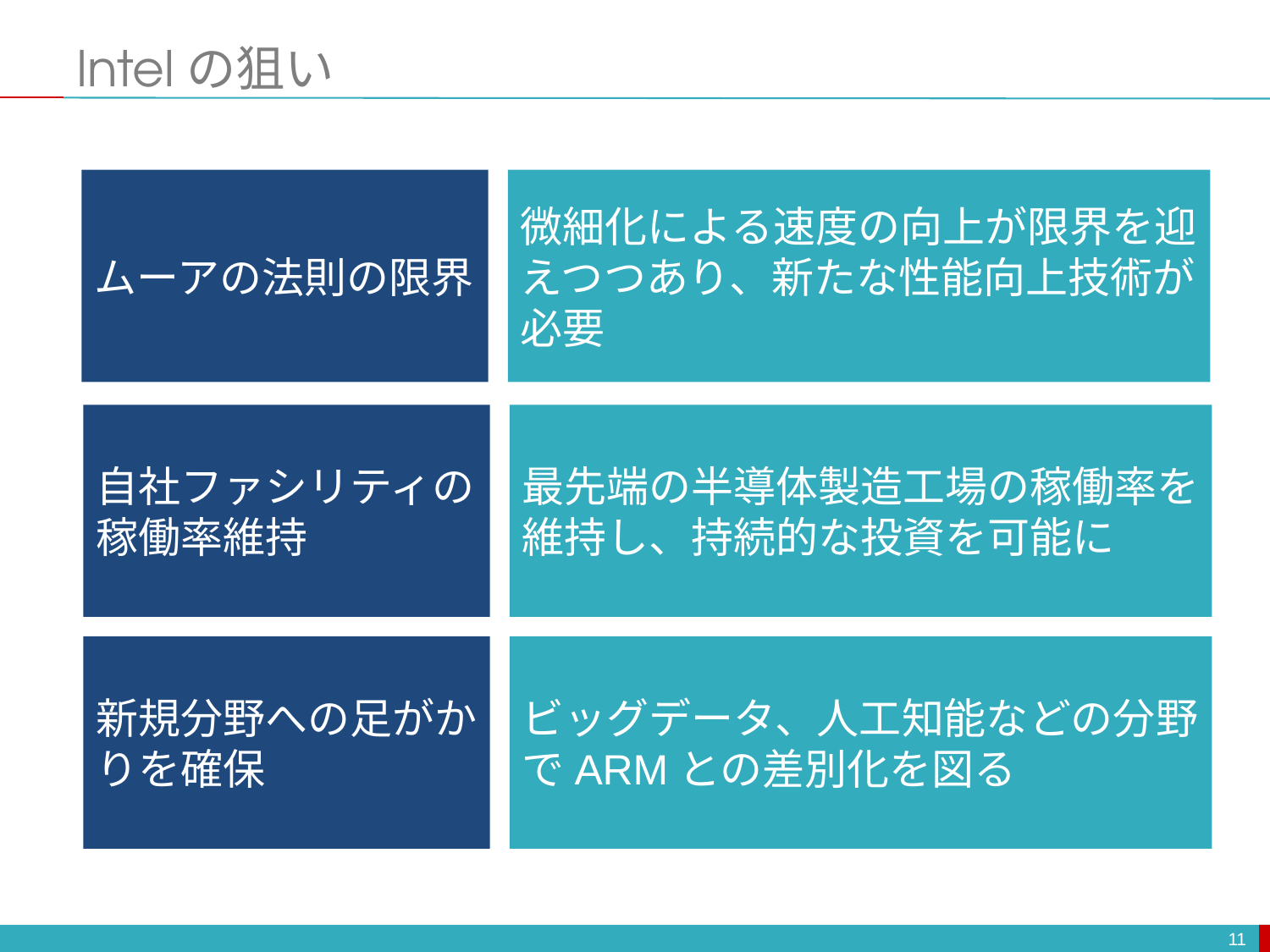

# Intelの狙い
ムーアの法則の限界
微細化による速度の向上が限界を迎えつつあり、新たな性能向上技術が必要
自社ファシリティの稼働率維持
最先端の半導体製造工場の稼働率を維持し、持続的な投資を可能に
新規分野への足がかりを確保
ビッグデータ、人工知能などの分野でARMとの差別化を図る
11